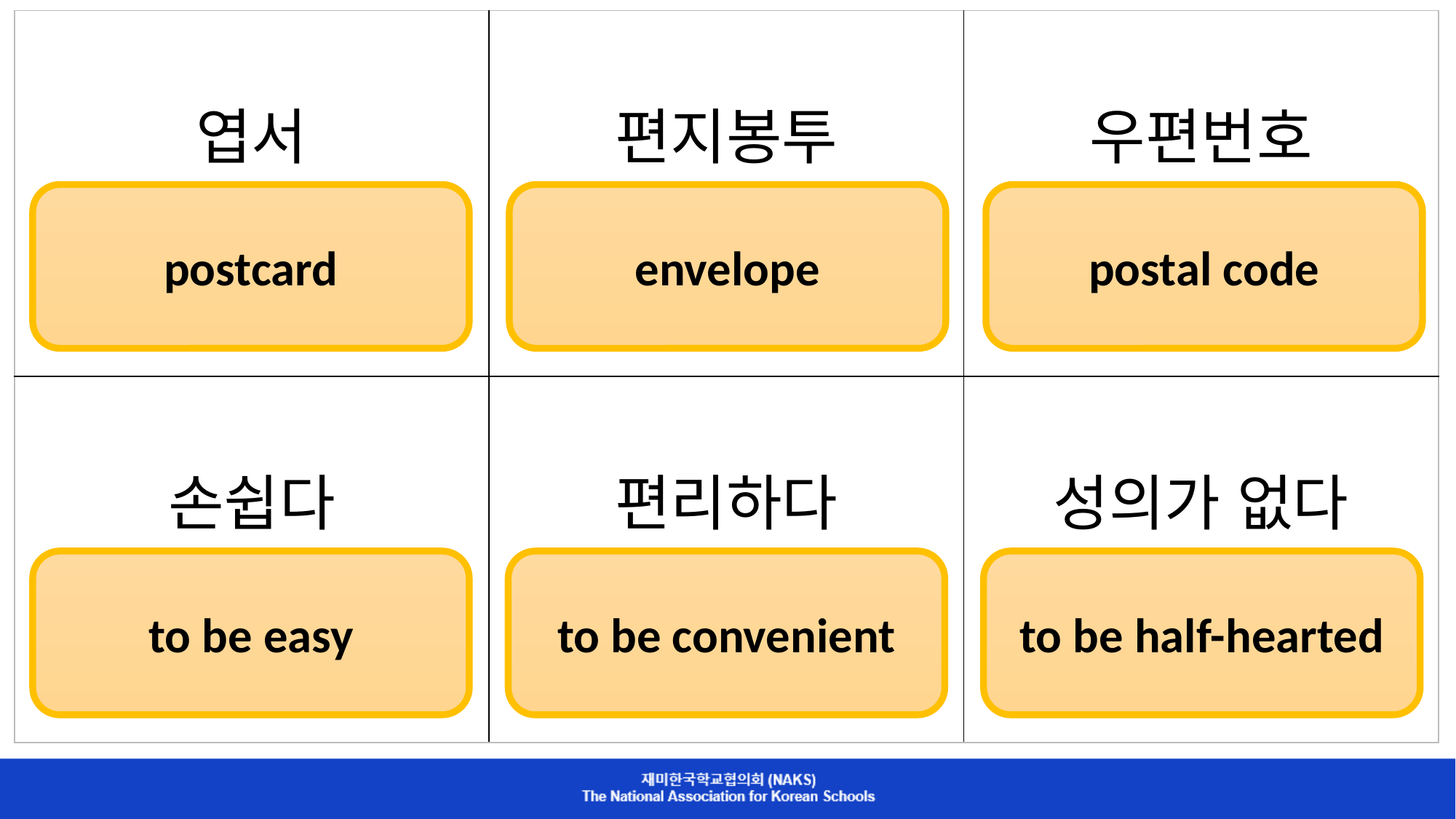

| 엽서 | 편지봉투 | 우편번호 |
| --- | --- | --- |
| 손쉽다 | 편리하다 | 성의가 없다 |
postcard
envelope
postal code
to be easy
to be convenient
to be half-hearted